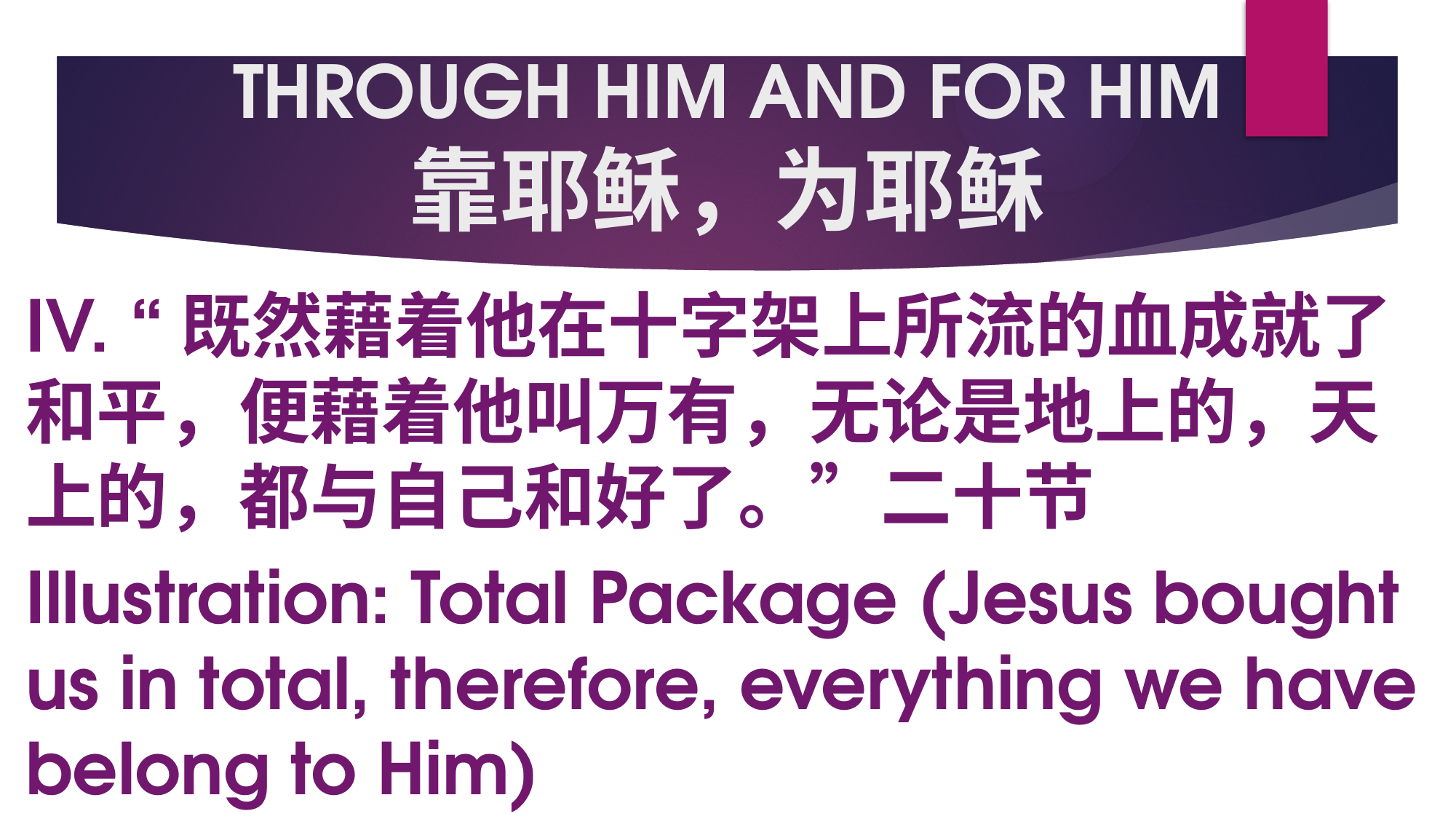

# THROUGH HIM AND FOR HIM 靠耶稣，为耶稣
IV. “既然藉着他在十字架上所流的血成就了和平，便藉着他叫万有，无论是地上的，天上的，都与自己和好了。”二十节
Illustration: Total Package (Jesus bought us in total, therefore, everything we have belong to Him)